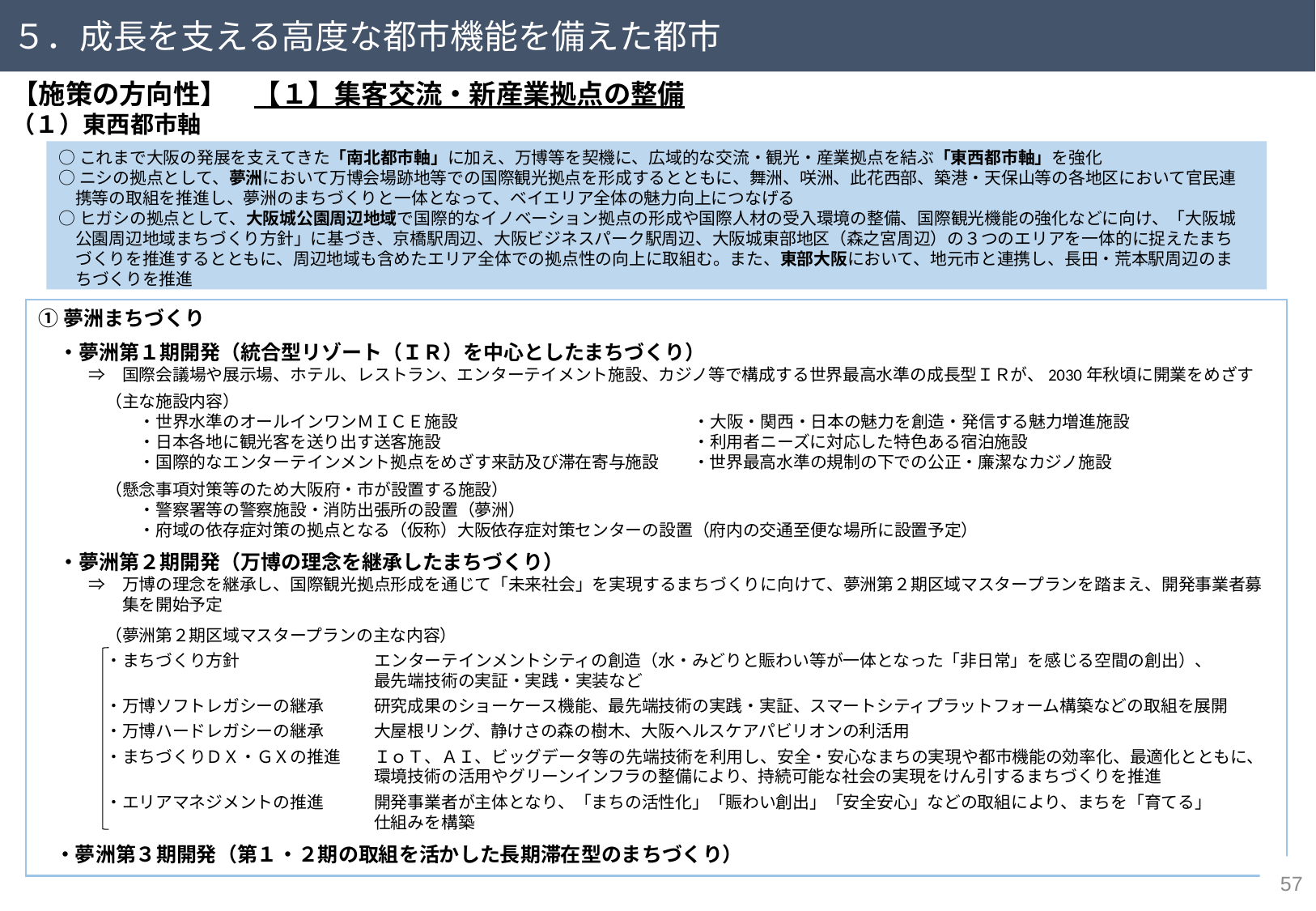

５．成長を支える高度な都市機能を備えた都市
【施策の方向性】　【１】集客交流・新産業拠点の整備
（１）東西都市軸
○これまで大阪の発展を支えてきた「南北都市軸」に加え、万博等を契機に、広域的な交流・観光・産業拠点を結ぶ「東西都市軸」を強化
○ニシの拠点として、夢洲において万博会場跡地等での国際観光拠点を形成するとともに、舞洲、咲洲、此花西部、築港・天保山等の各地区において官民連
　携等の取組を推進し、夢洲のまちづくりと一体となって、ベイエリア全体の魅力向上につなげる
○ヒガシの拠点として、大阪城公園周辺地域で国際的なイノベーション拠点の形成や国際人材の受入環境の整備、国際観光機能の強化などに向け、「大阪城
　公園周辺地域まちづくり方針」に基づき、京橋駅周辺、大阪ビジネスパーク駅周辺、大阪城東部地区（森之宮周辺）の３つのエリアを一体的に捉えたまち
　づくりを推進するとともに、周辺地域も含めたエリア全体での拠点性の向上に取組む。また、東部大阪において、地元市と連携し、長田・荒本駅周辺のま
　ちづくりを推進
①夢洲まちづくり
　・夢洲第１期開発（統合型リゾート（ＩＲ）を中心としたまちづくり）
　　　⇒　国際会議場や展示場、ホテル、レストラン、エンターテイメント施設、カジノ等で構成する世界最高水準の成長型ＩＲが、2030年秋頃に開業をめざす
　　　　（主な施設内容）
　　　　　　・世界水準のオールインワンＭＩＣＥ施設　　　　　　　　　　　　　　・大阪・関西・日本の魅力を創造・発信する魅力増進施設
　　　　　　・日本各地に観光客を送り出す送客施設　　　　　　　　　　　　　　　・利用者ニーズに対応した特色ある宿泊施設
　　　　　　・国際的なエンターテインメント拠点をめざす来訪及び滞在寄与施設　　・世界最高水準の規制の下での公正・廉潔なカジノ施設
　　　　（懸念事項対策等のため大阪府・市が設置する施設）
　　　　　　・警察署等の警察施設・消防出張所の設置（夢洲）
　　　　　　・府域の依存症対策の拠点となる（仮称）大阪依存症対策センターの設置（府内の交通至便な場所に設置予定）
　・夢洲第２期開発（万博の理念を継承したまちづくり）
　　　⇒　万博の理念を継承し、国際観光拠点形成を通じて「未来社会」を実現するまちづくりに向けて、夢洲第２期区域マスタープランを踏まえ、開発事業者募
　　　　　集を開始予定
　　　　（夢洲第２期区域マスタープランの主な内容）
　　　　・まちづくり方針　　　　　　　　エンターテインメントシティの創造（水・みどりと賑わい等が一体となった「非日常」を感じる空間の創出）、
　　　　　　　　　　　　　　　　　　　　最先端技術の実証・実践・実装など
　　　　・万博ソフトレガシーの継承　　　研究成果のショーケース機能、最先端技術の実践・実証、スマートシティプラットフォーム構築などの取組を展開
　　　　・万博ハードレガシーの継承　　　大屋根リング、静けさの森の樹木、大阪ヘルスケアパビリオンの利活用
　　　　・まちづくりＤＸ・ＧＸの推進　　ＩｏＴ、ＡＩ、ビッグデータ等の先端技術を利用し、安全・安心なまちの実現や都市機能の効率化、最適化とともに、
　　　　　　　　　　　　　　　　　　　　環境技術の活用やグリーンインフラの整備により、持続可能な社会の実現をけん引するまちづくりを推進
　　　　・エリアマネジメントの推進　　　開発事業者が主体となり、「まちの活性化」「賑わい創出」「安全安心」などの取組により、まちを「育てる」
　　　　　　　　　　　　　　　　　　　　仕組みを構築
　・夢洲第３期開発（第１・２期の取組を活かした長期滞在型のまちづくり）

57